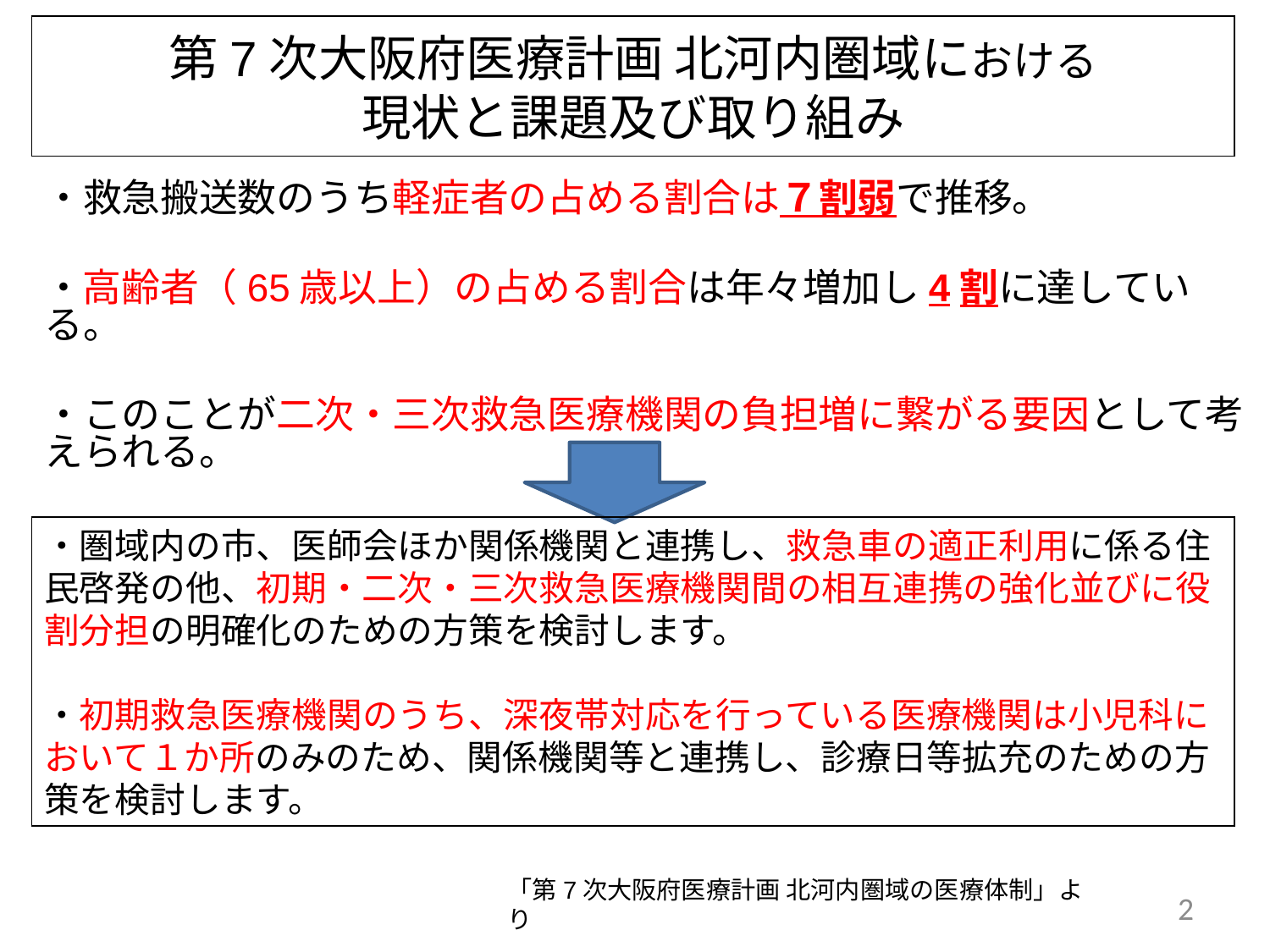

第7次大阪府医療計画 北河内圏域における
現状と課題及び取り組み
・救急搬送数のうち軽症者の占める割合は７割弱で推移。

・高齢者（65歳以上）の占める割合は年々増加し4割に達している。

・このことが二次・三次救急医療機関の負担増に繋がる要因として考えられる。

・圏域内の市、医師会ほか関係機関と連携し、救急車の適正利用に係る住民啓発の他、初期・二次・三次救急医療機関間の相互連携の強化並びに役割分担の明確化のための方策を検討します。

・初期救急医療機関のうち、深夜帯対応を行っている医療機関は小児科において１か所のみのため、関係機関等と連携し、診療日等拡充のための方策を検討します。
「第7次大阪府医療計画 北河内圏域の医療体制」より
2